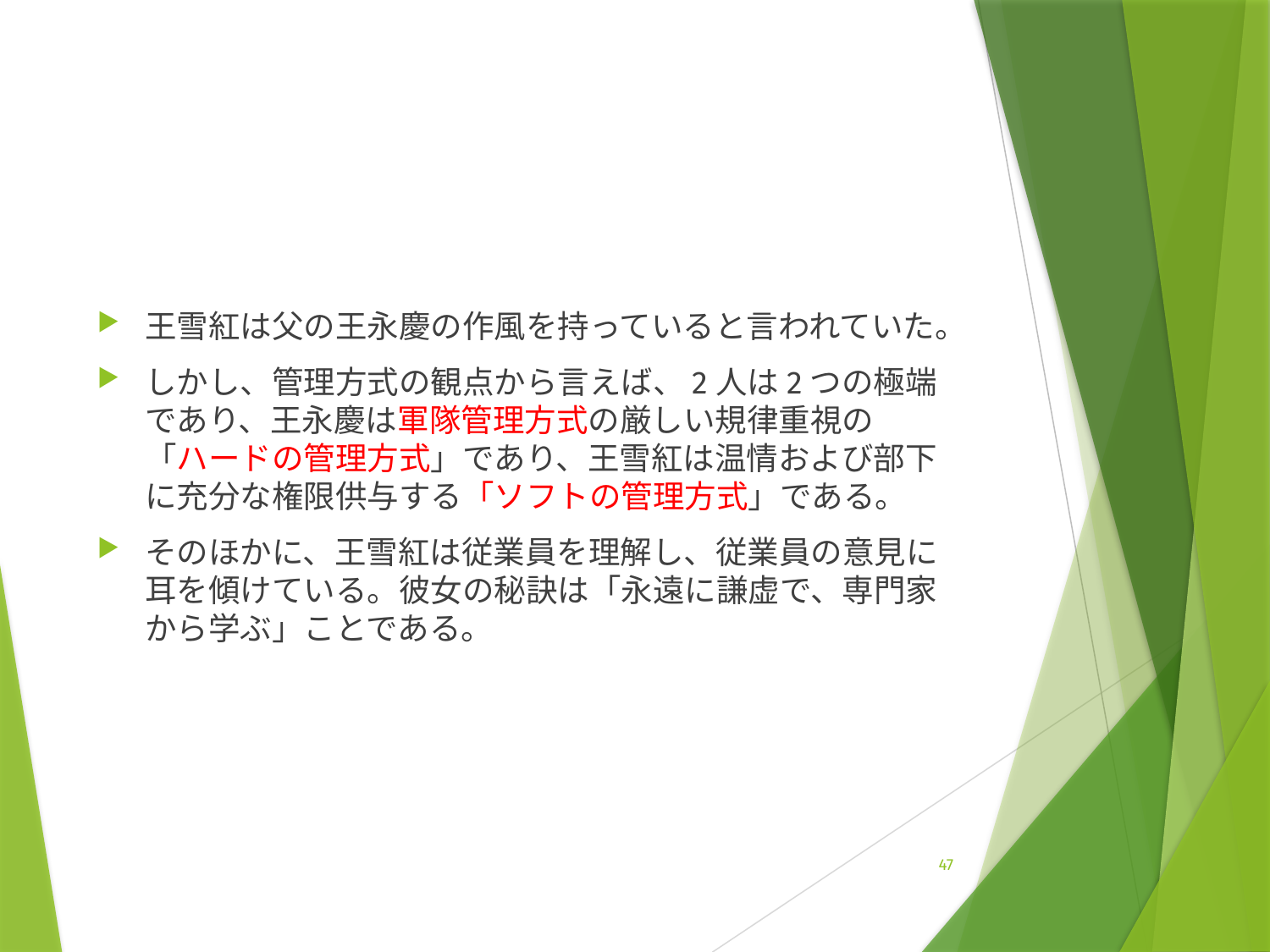

#
王雪紅は父の王永慶の作風を持っていると言われていた。
しかし、管理方式の観点から言えば、2人は2つの極端であり、王永慶は軍隊管理方式の厳しい規律重視の「ハードの管理方式」であり、王雪紅は温情および部下に充分な権限供与する「ソフトの管理方式」である。
そのほかに、王雪紅は従業員を理解し、従業員の意見に耳を傾けている。彼女の秘訣は「永遠に謙虚で、専門家から学ぶ」ことである。

47